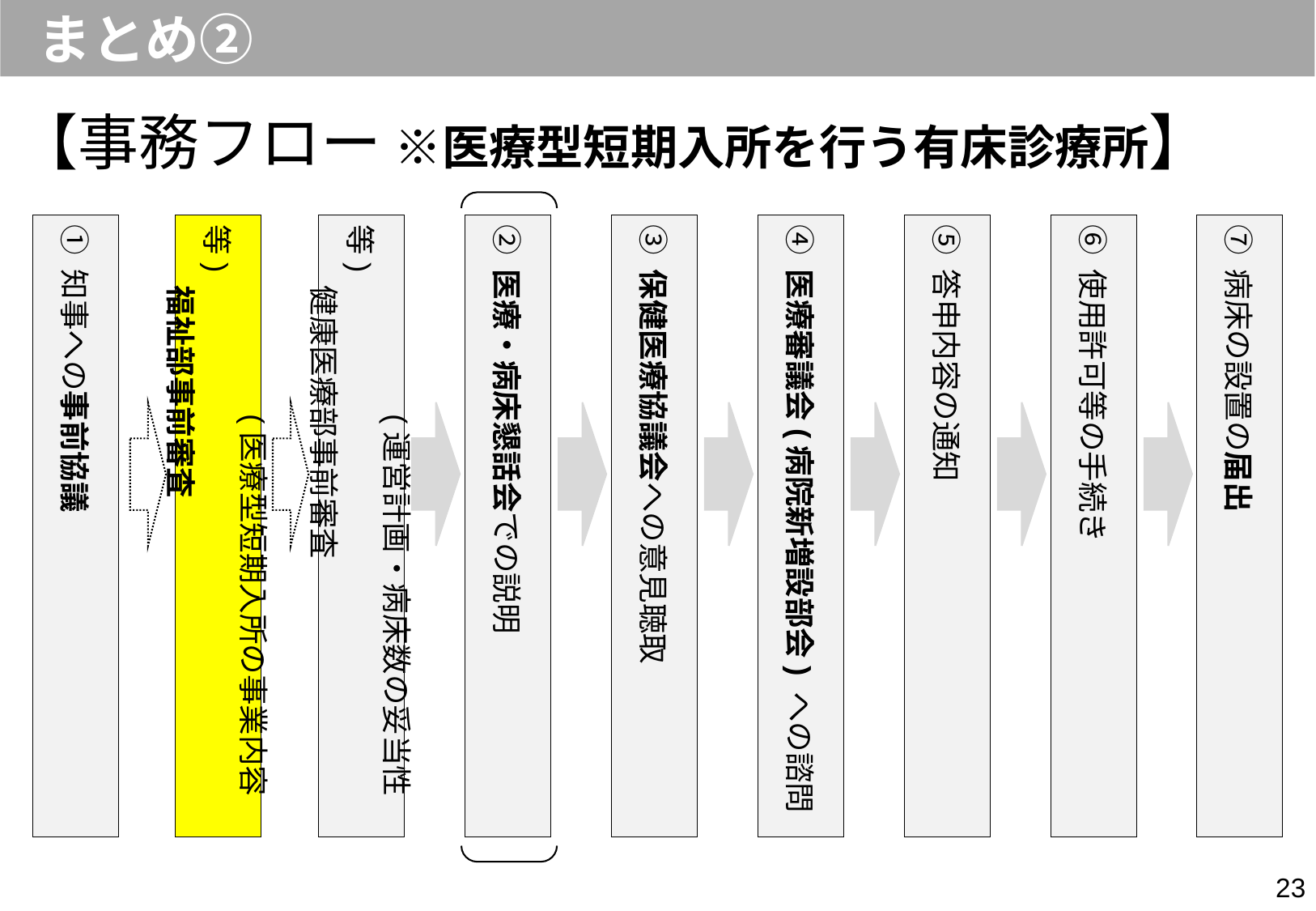

まとめ②
【事務フロー ※医療型短期入所を行う有床診療所】
① 知事への事前協議
　　　　　　(医療型短期入所の事業内容等)
　　福祉部事前審査
　　　　　　(運営計画・病床数の妥当性等)
　　健康医療部事前審査
② 医療・病床懇話会での説明
③ 保健医療協議会への意見聴取
④ 医療審議会(病院新増設部会) への諮問
⑤ 答申内容の通知
⑥ 使用許可等の手続き
⑦ 病床の設置の届出

23